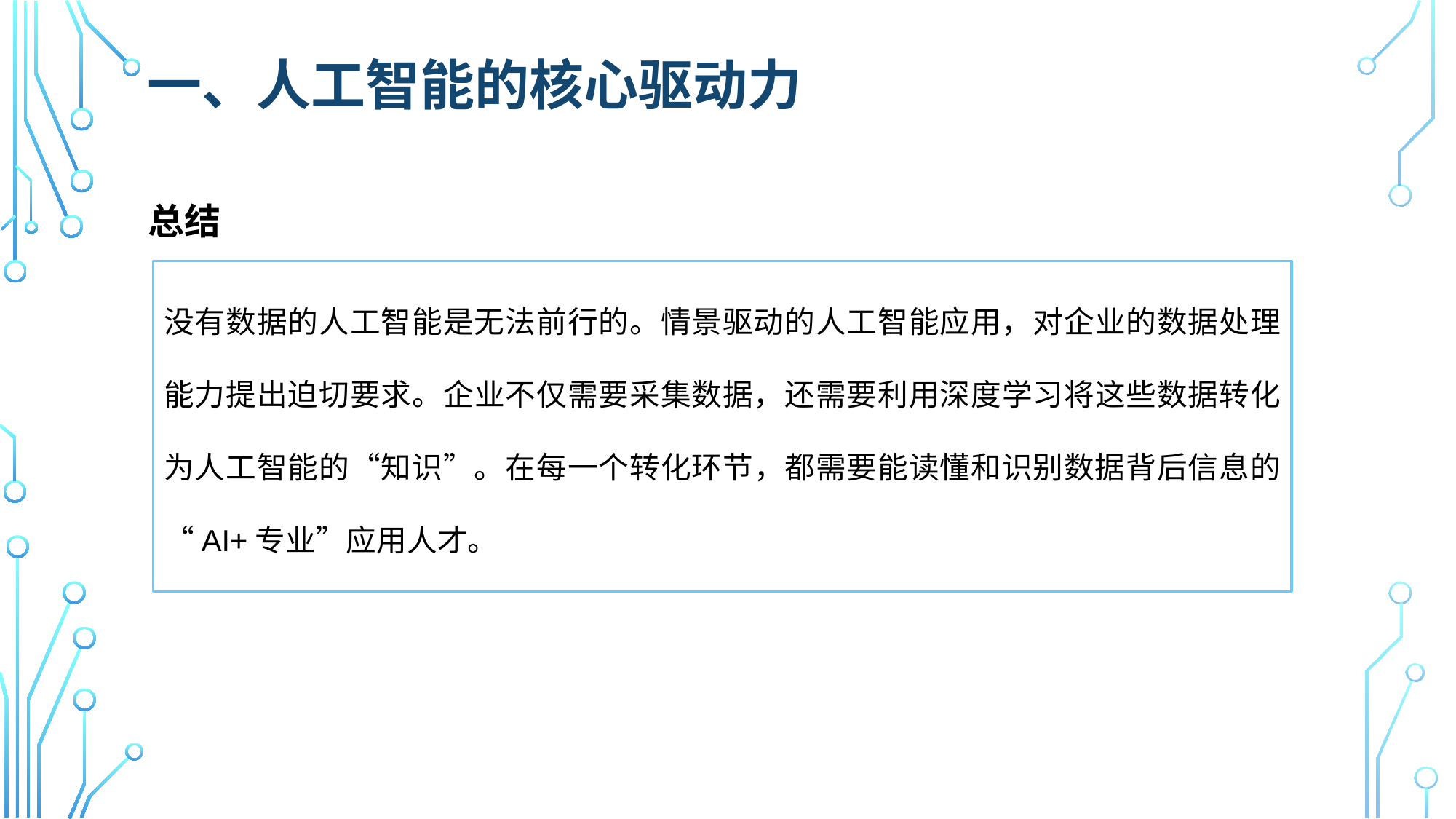

# 一、人工智能的核心驱动力
总结
没有数据的人工智能是无法前行的。情景驱动的人工智能应用，对企业的数据处理能力提出迫切要求。企业不仅需要采集数据，还需要利用深度学习将这些数据转化为人工智能的“知识”。在每一个转化环节，都需要能读懂和识别数据背后信息的“AI+专业”应用人才。